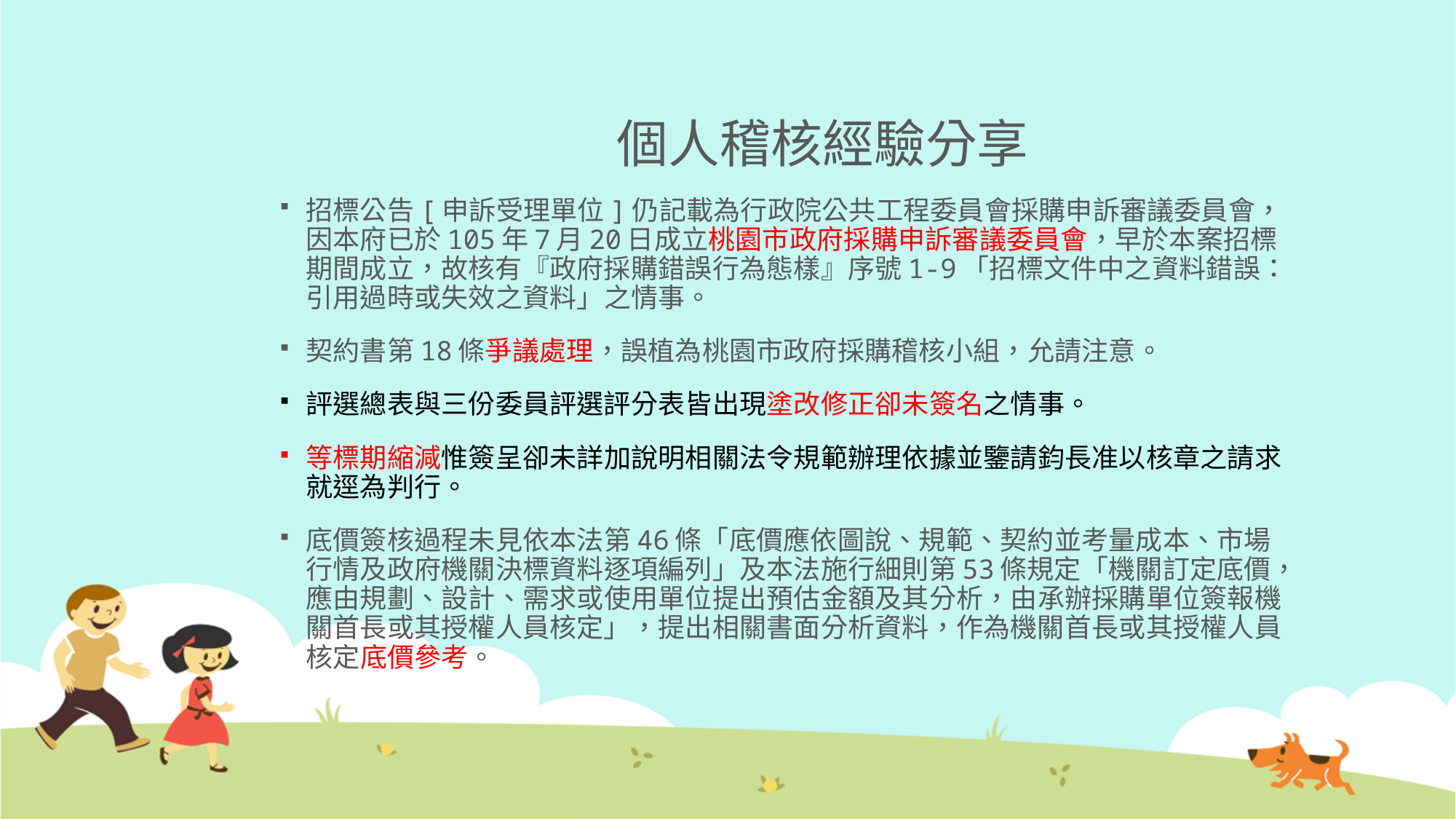

# 個人稽核經驗分享
招標公告[申訴受理單位]仍記載為行政院公共工程委員會採購申訴審議委員會，因本府已於105年7月20日成立桃園市政府採購申訴審議委員會，早於本案招標期間成立，故核有『政府採購錯誤行為態樣』序號1-9「招標文件中之資料錯誤：引用過時或失效之資料」之情事。
契約書第18條爭議處理，誤植為桃園市政府採購稽核小組，允請注意。
評選總表與三份委員評選評分表皆出現塗改修正卻未簽名之情事。
等標期縮減惟簽呈卻未詳加說明相關法令規範辦理依據並鑒請鈞長准以核章之請求就逕為判行。
底價簽核過程未見依本法第46條「底價應依圖說、規範、契約並考量成本、市場行情及政府機關決標資料逐項編列」及本法施行細則第53條規定「機關訂定底價，應由規劃、設計、需求或使用單位提出預估金額及其分析，由承辦採購單位簽報機關首長或其授權人員核定」，提出相關書面分析資料，作為機關首長或其授權人員核定底價參考。